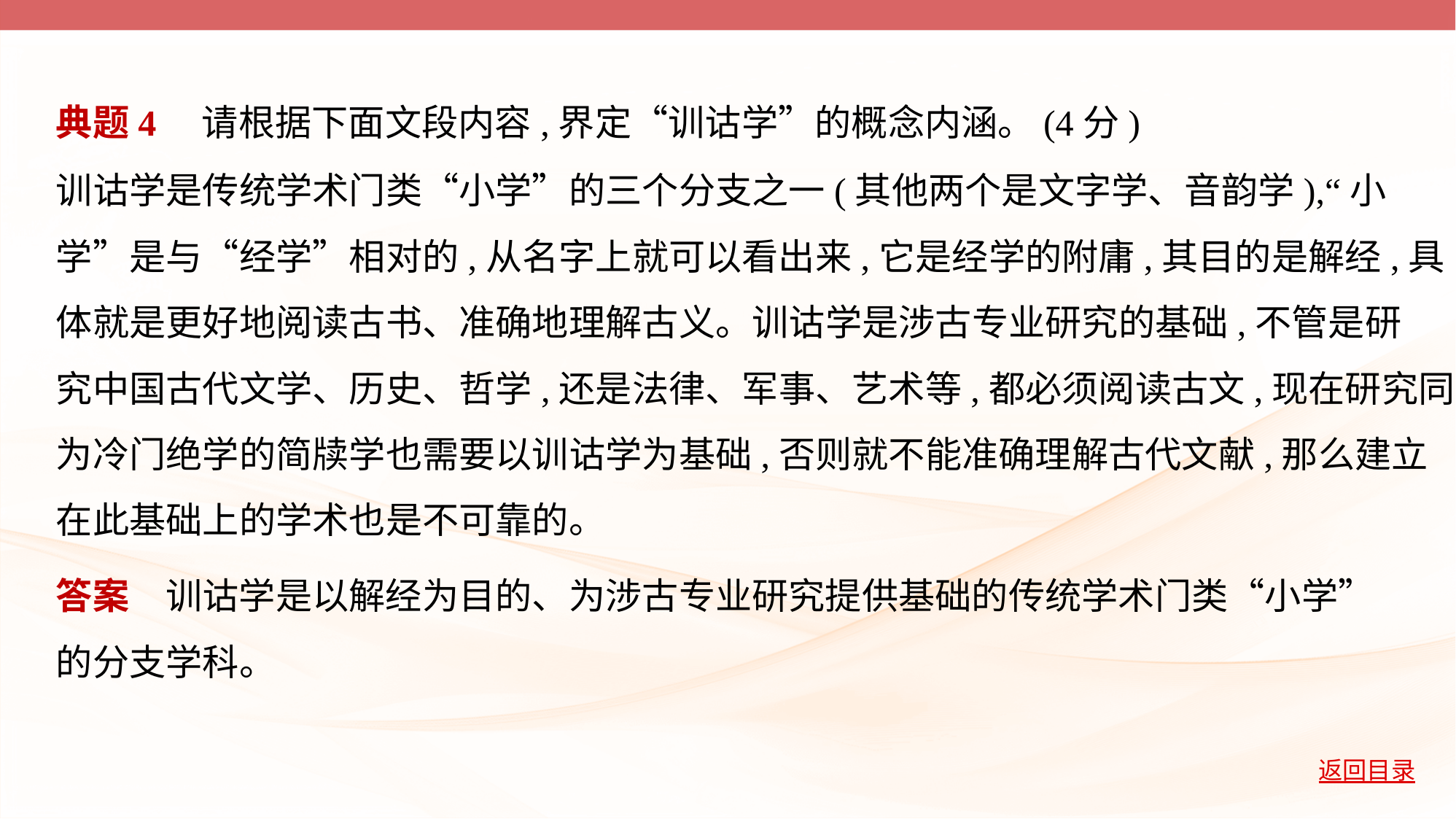

典题4　请根据下面文段内容,界定“训诂学”的概念内涵。(4分)
训诂学是传统学术门类“小学”的三个分支之一(其他两个是文字学、音韵学),“小
学”是与“经学”相对的,从名字上就可以看出来,它是经学的附庸,其目的是解经,具
体就是更好地阅读古书、准确地理解古义。训诂学是涉古专业研究的基础,不管是研
究中国古代文学、历史、哲学,还是法律、军事、艺术等,都必须阅读古文,现在研究同
为冷门绝学的简牍学也需要以训诂学为基础,否则就不能准确理解古代文献,那么建立
在此基础上的学术也是不可靠的。
答案　训诂学是以解经为目的、为涉古专业研究提供基础的传统学术门类“小学”
的分支学科。